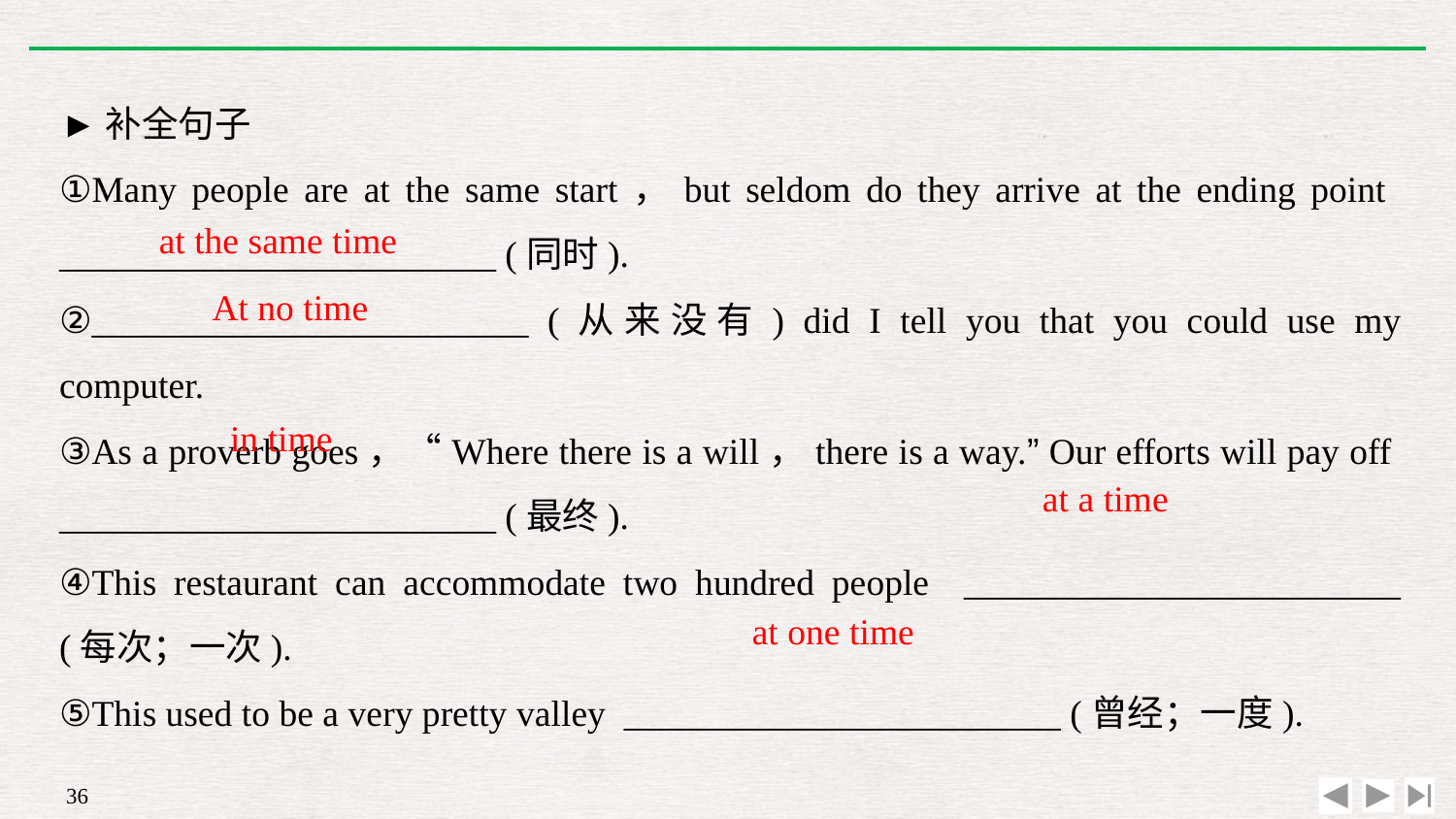

►补全句子
①Many people are at the same start，but seldom do they arrive at the ending point  ________________________ (同时).
②________________________ (从来没有) did I tell you that you could use my computer.
③As a proverb goes，“Where there is a will，there is a way.” Our efforts will pay off  ________________________ (最终).
④This restaurant can accommodate two hundred people  ________________________ (每次；一次).
⑤This used to be a very pretty valley  ________________________ (曾经；一度).
at the same time
At no time
in time
at a time
at one time